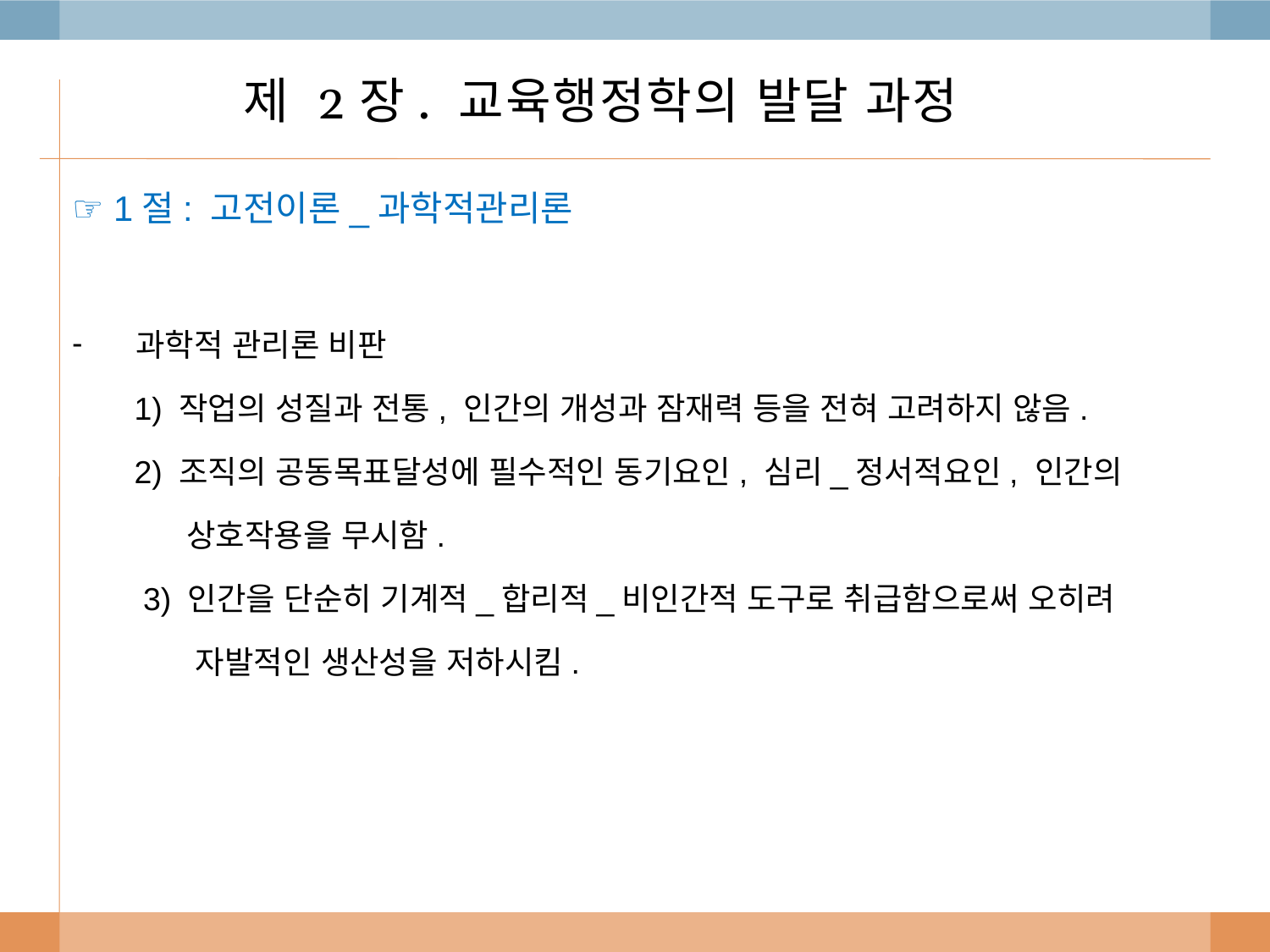

# 제 2장. 교육행정학의 발달 과정
☞ 1절: 고전이론_과학적관리론

과학적 관리론 비판
       1) 작업의 성질과 전통, 인간의 개성과 잠재력 등을 전혀 고려하지 않음.
       2) 조직의 공동목표달성에 필수적인 동기요인, 심리_정서적요인, 인간의
            상호작용을 무시함.
        3) 인간을 단순히 기계적_합리적_비인간적 도구로 취급함으로써 오히려
             자발적인 생산성을 저하시킴.